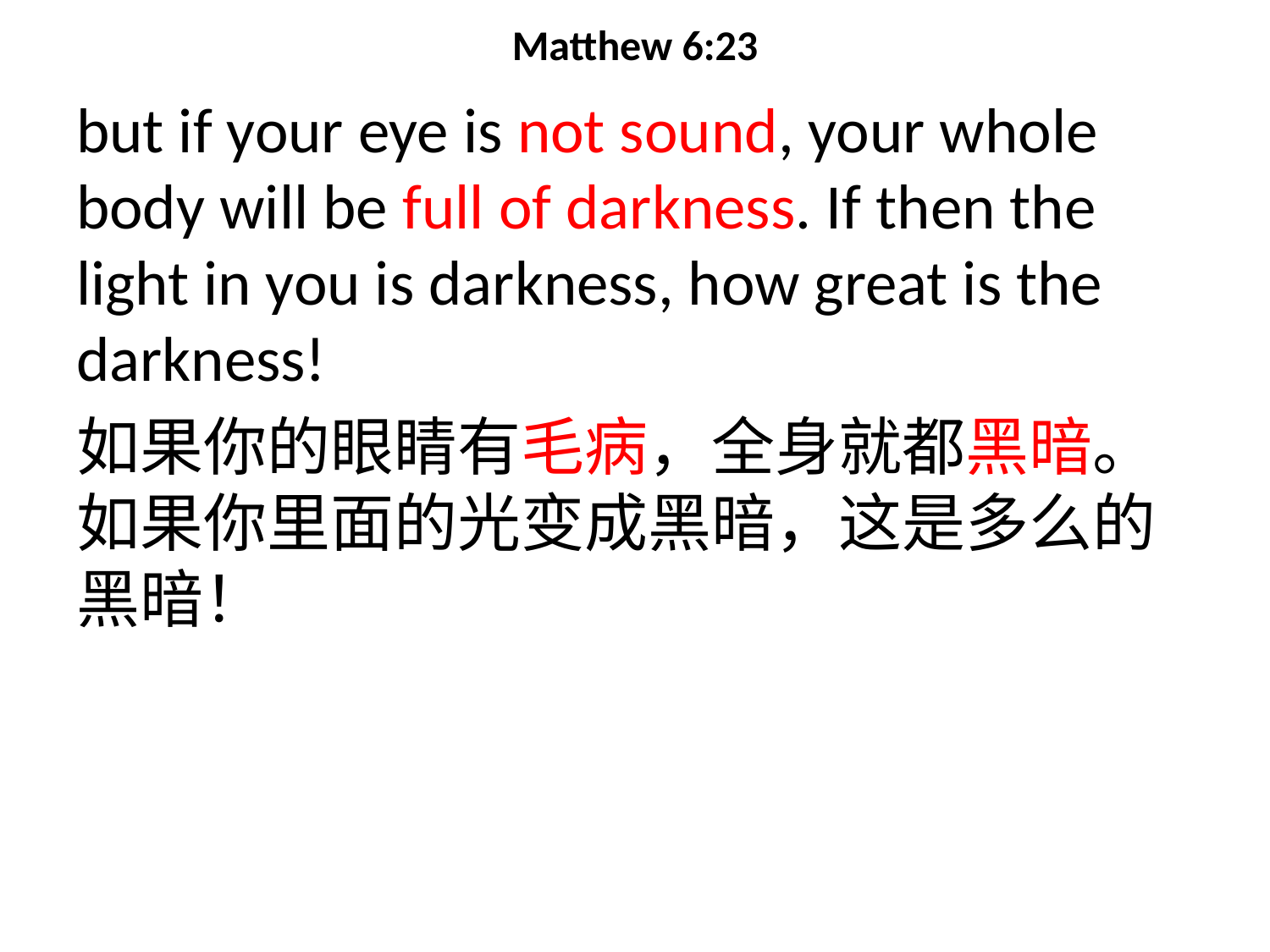

# Matthew 6:23
but if your eye is not sound, your whole body will be full of darkness. If then the light in you is darkness, how great is the darkness!
如果你的眼睛有毛病，全身就都黑暗。如果你里面的光变成黑暗，这是多么的黑暗！